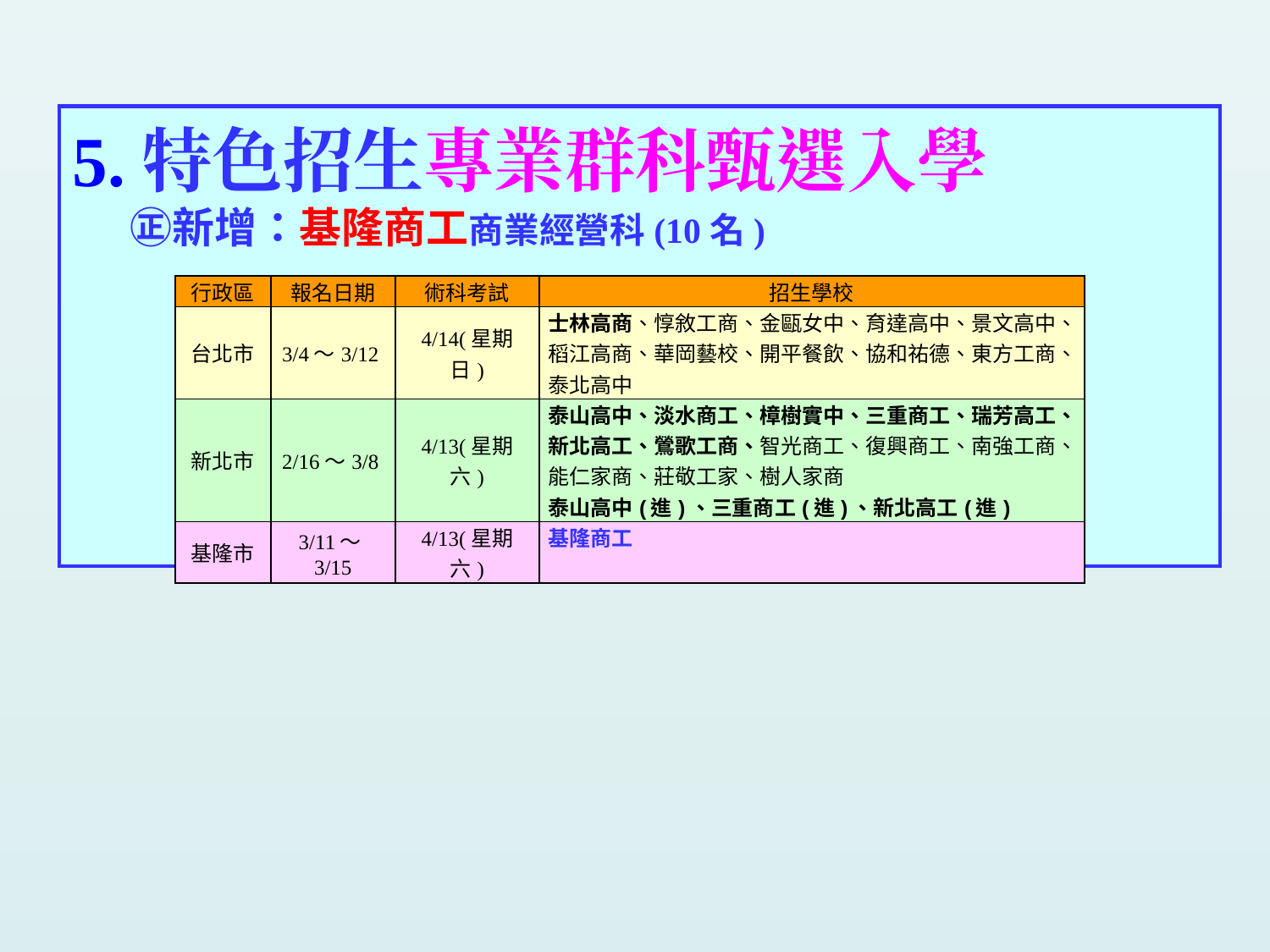

5.特色招生專業群科甄選入學
     ㊣新增：基隆商工商業經營科(10名)

| 行政區 | 報名日期 | 術科考試 | 招生學校 |
| --- | --- | --- | --- |
| 台北市 | 3/4～3/12 | 4/14(星期日) | 士林高商、惇敘工商、金甌女中、育達高中、景文高中、稻江高商、華岡藝校、開平餐飲、協和祐德、東方工商、泰北高中 |
| 新北市 | 2/16～3/8 | 4/13(星期六) | 泰山高中、淡水商工、樟樹實中、三重商工、瑞芳高工、新北高工、鶯歌工商、智光商工、復興商工、南強工商、能仁家商、莊敬工家、樹人家商 泰山高中(進)、三重商工(進)、新北高工(進) |
| 基隆市 | 3/11～3/15 | 4/13(星期六) | 基隆商工 |